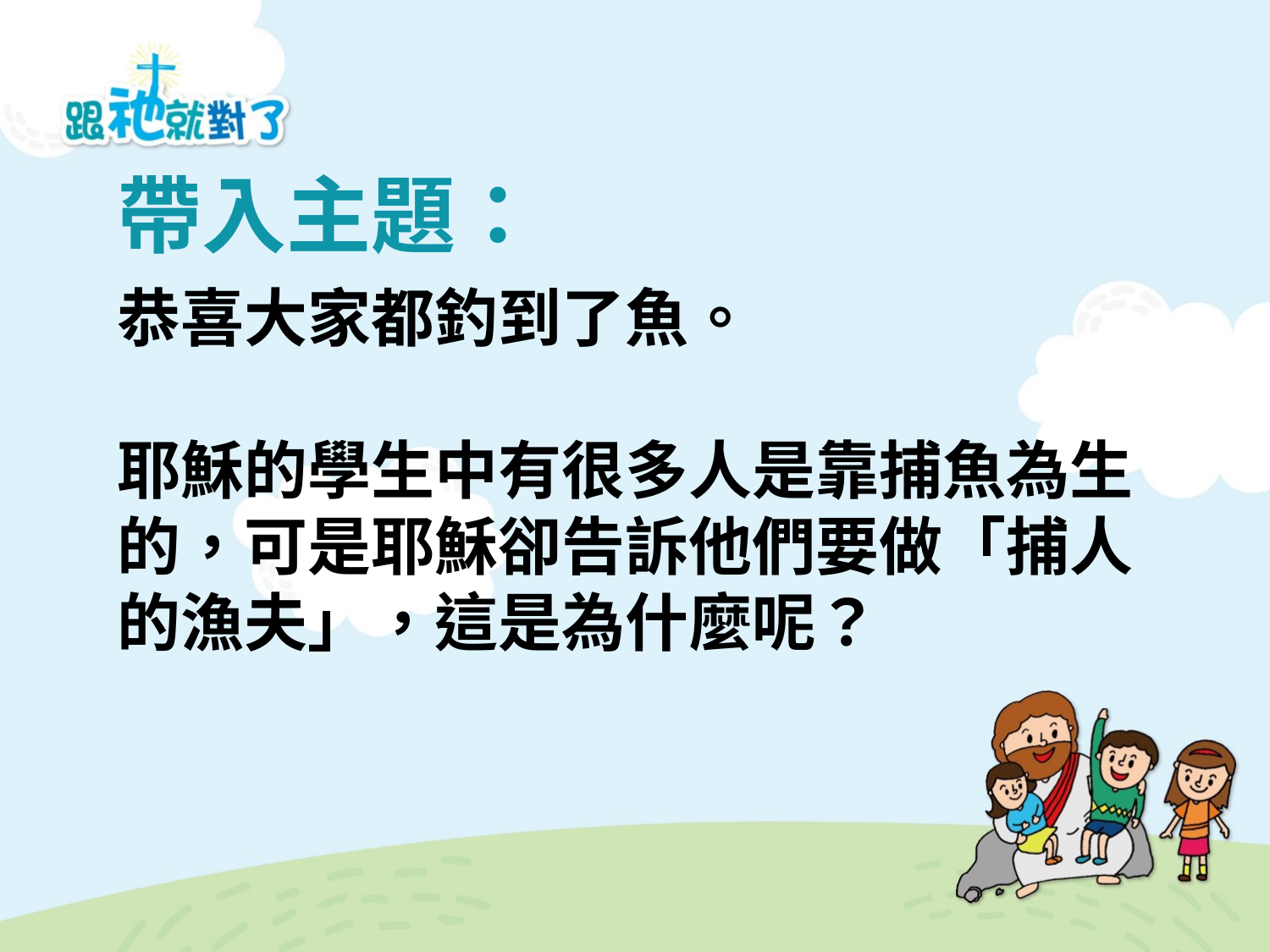

帶入主題：
恭喜大家都釣到了魚。

耶穌的學生中有很多人是靠捕魚為生的，可是耶穌卻告訴他們要做「捕人的漁夫」，這是為什麼呢？